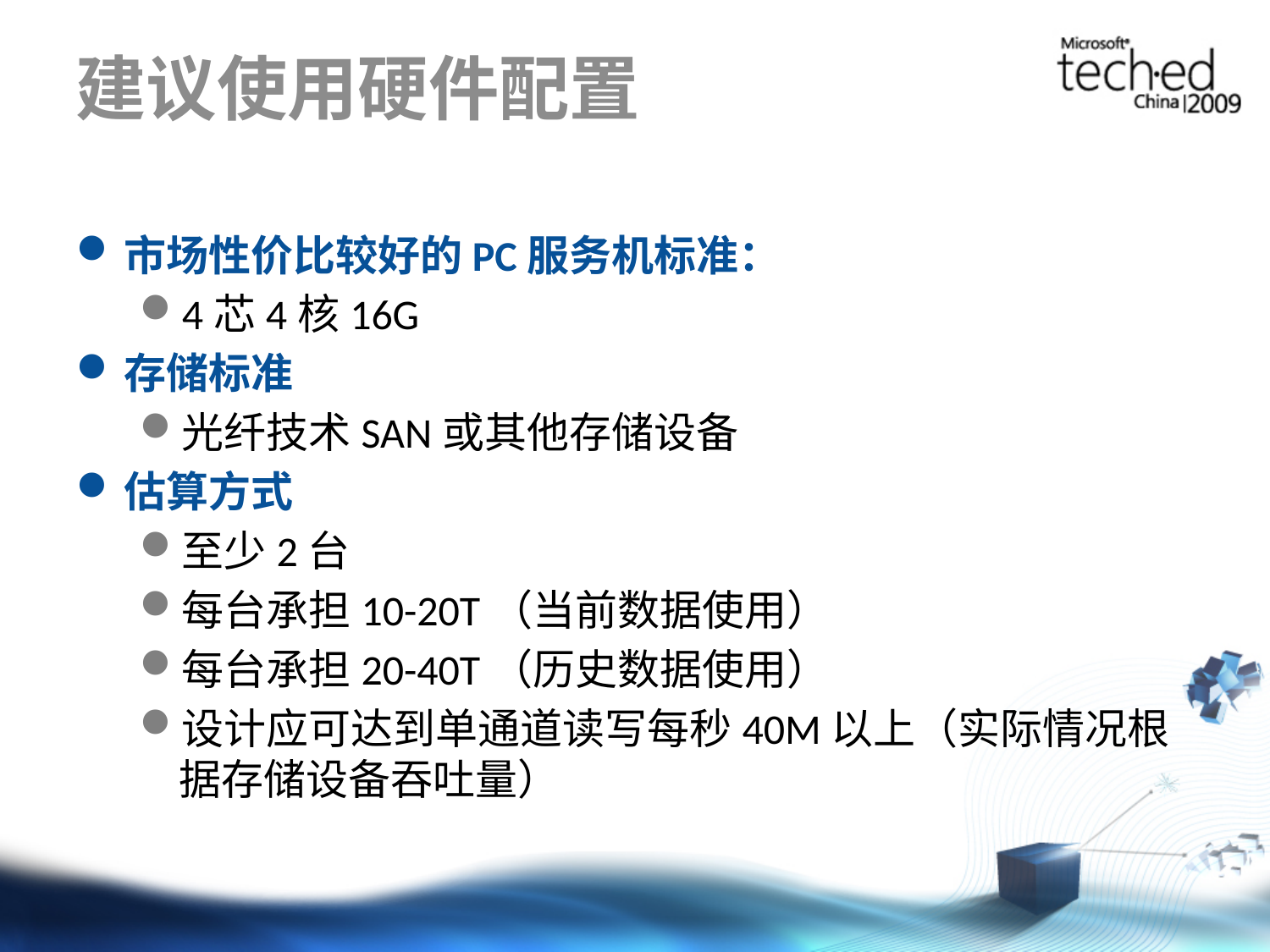

# 建议使用硬件配置
市场性价比较好的PC服务机标准：
4芯4核16G
存储标准
光纤技术SAN或其他存储设备
估算方式
至少2台
每台承担10-20T（当前数据使用）
每台承担20-40T（历史数据使用）
设计应可达到单通道读写每秒40M以上（实际情况根据存储设备吞吐量）